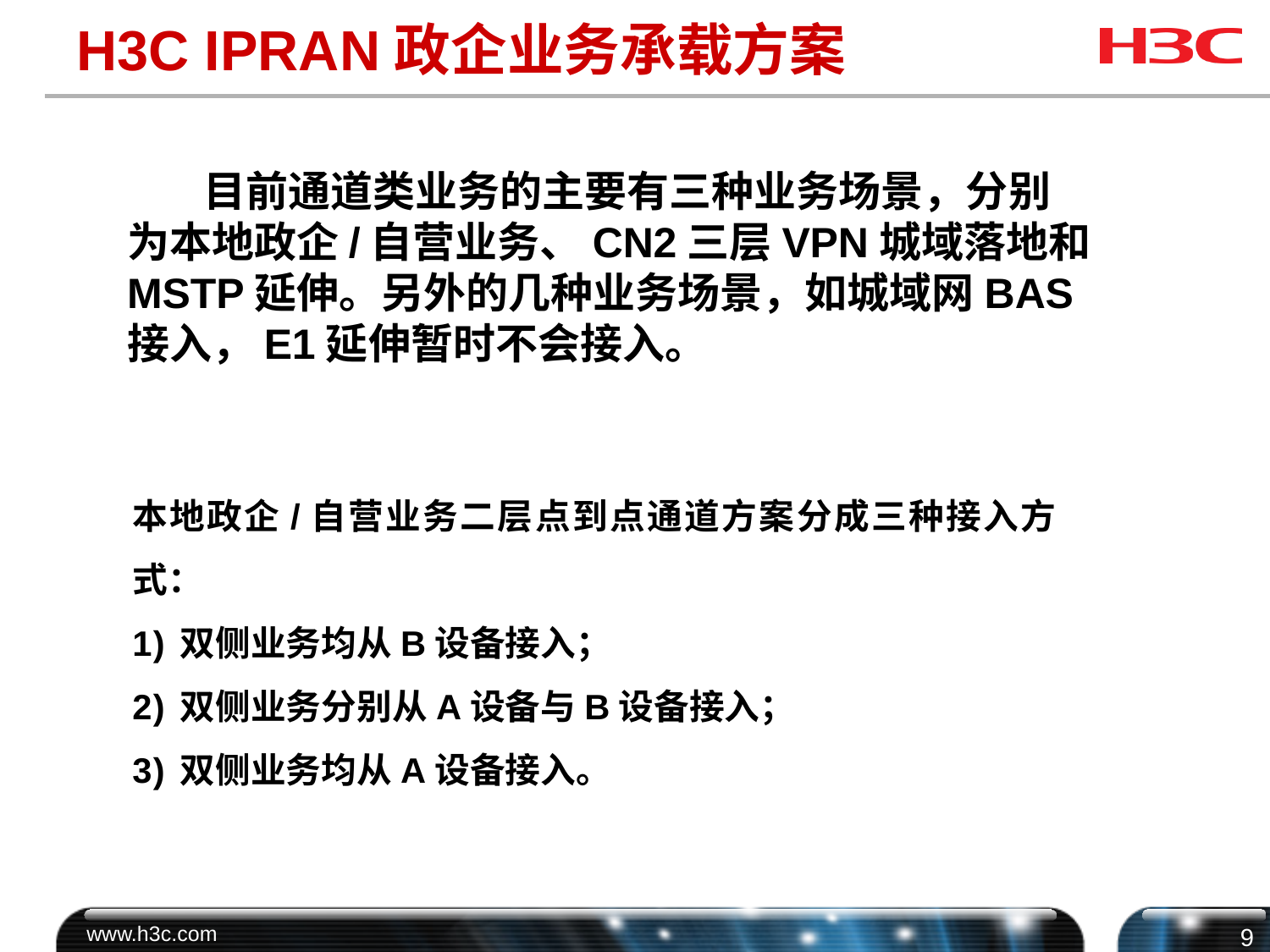

# H3C IPRAN政企业务承载方案
       目前通道类业务的主要有三种业务场景，分别为本地政企/自营业务、CN2三层VPN城域落地和MSTP延伸。另外的几种业务场景，如城域网BAS接入，E1延伸暂时不会接入。
本地政企/自营业务二层点到点通道方案分成三种接入方式：
双侧业务均从B设备接入；
双侧业务分别从A设备与B设备接入；
双侧业务均从A设备接入。